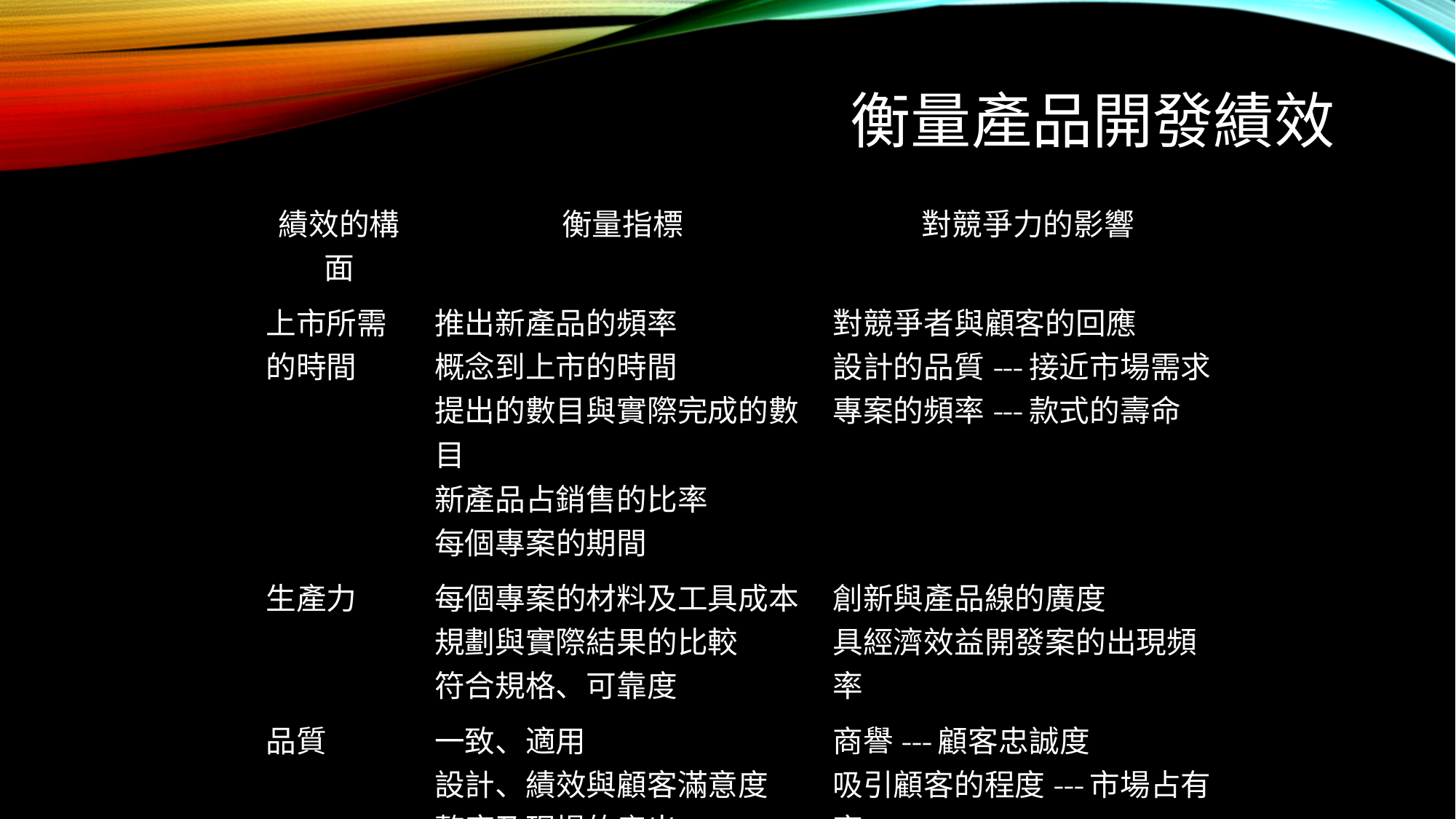

衡量產品開發績效
| 績效的構面 | 衡量指標 | 對競爭力的影響 |
| --- | --- | --- |
| 上市所需的時間 | 推出新產品的頻率 概念到上市的時間 提出的數目與實際完成的數目 新產品占銷售的比率 每個專案的期間 | 對競爭者與顧客的回應 設計的品質---接近市場需求 專案的頻率---款式的壽命 |
| 生產力 | 每個專案的材料及工具成本 規劃與實際結果的比較 符合規格、可靠度 | 創新與產品線的廣度 具經濟效益開發案的出現頻率 |
| 品質 | 一致、適用 設計、績效與顧客滿意度 整廠及現場的產出 | 商譽---顧客忠誠度 吸引顧客的程度---市場占有率 獲利率---售後服務的成本 |